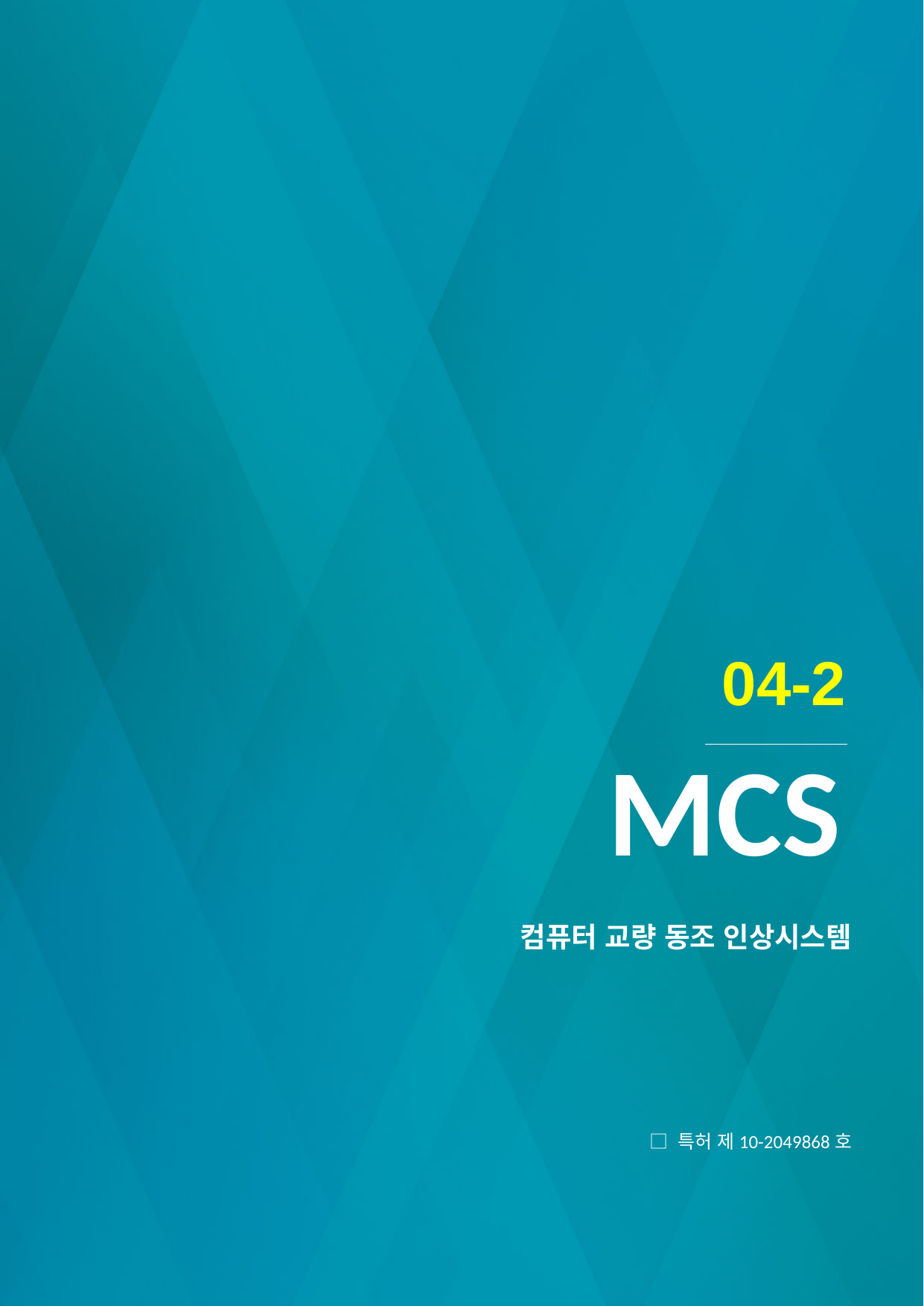

04-2
MCS
컴퓨터 교량 동조 인상시스템

□ 특허 제10-2049868호